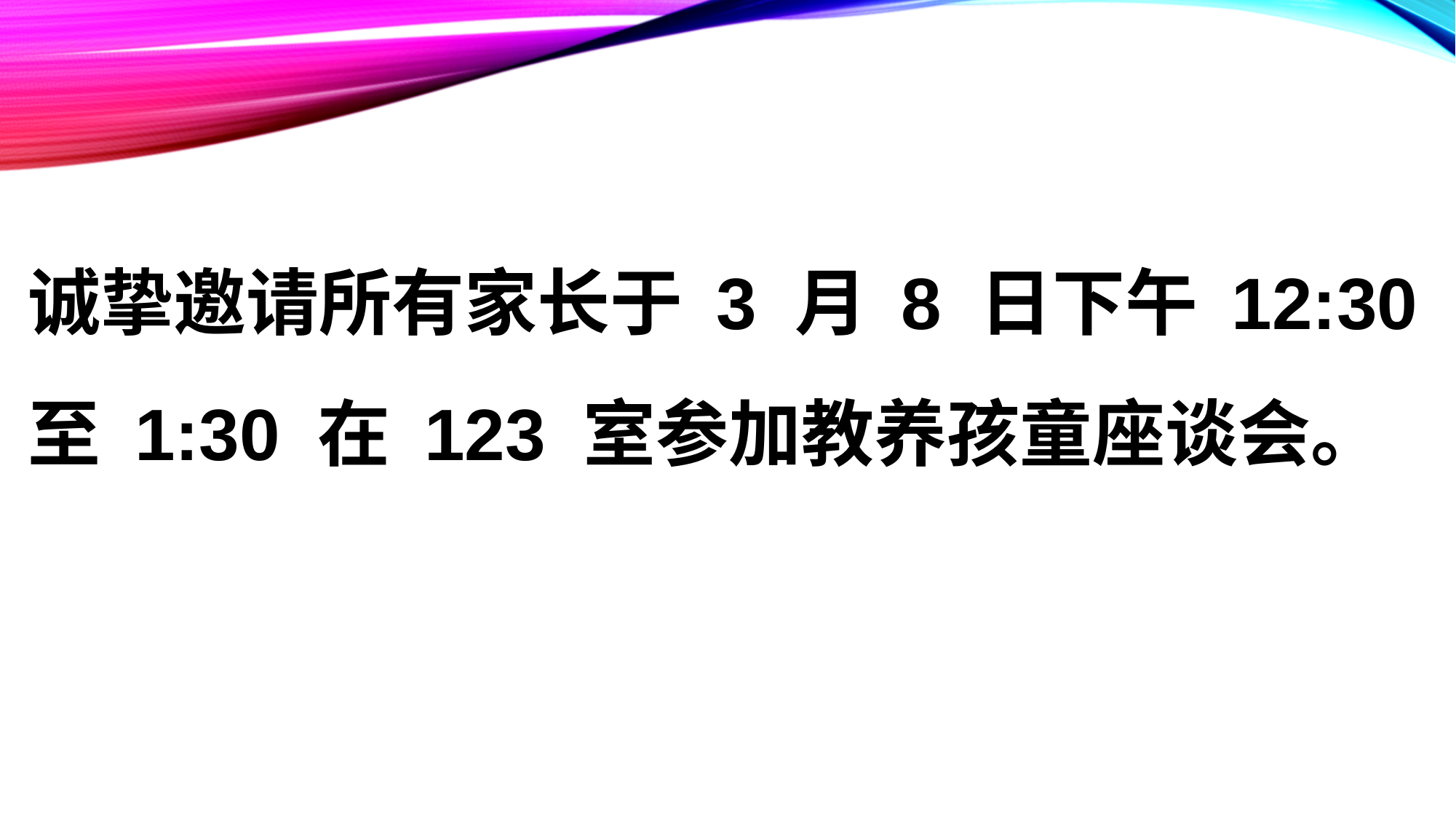

诚挚邀请所有家长于 3 月 8 日下午 12:30 至 1:30 在 123 室参加教养孩童座谈会。